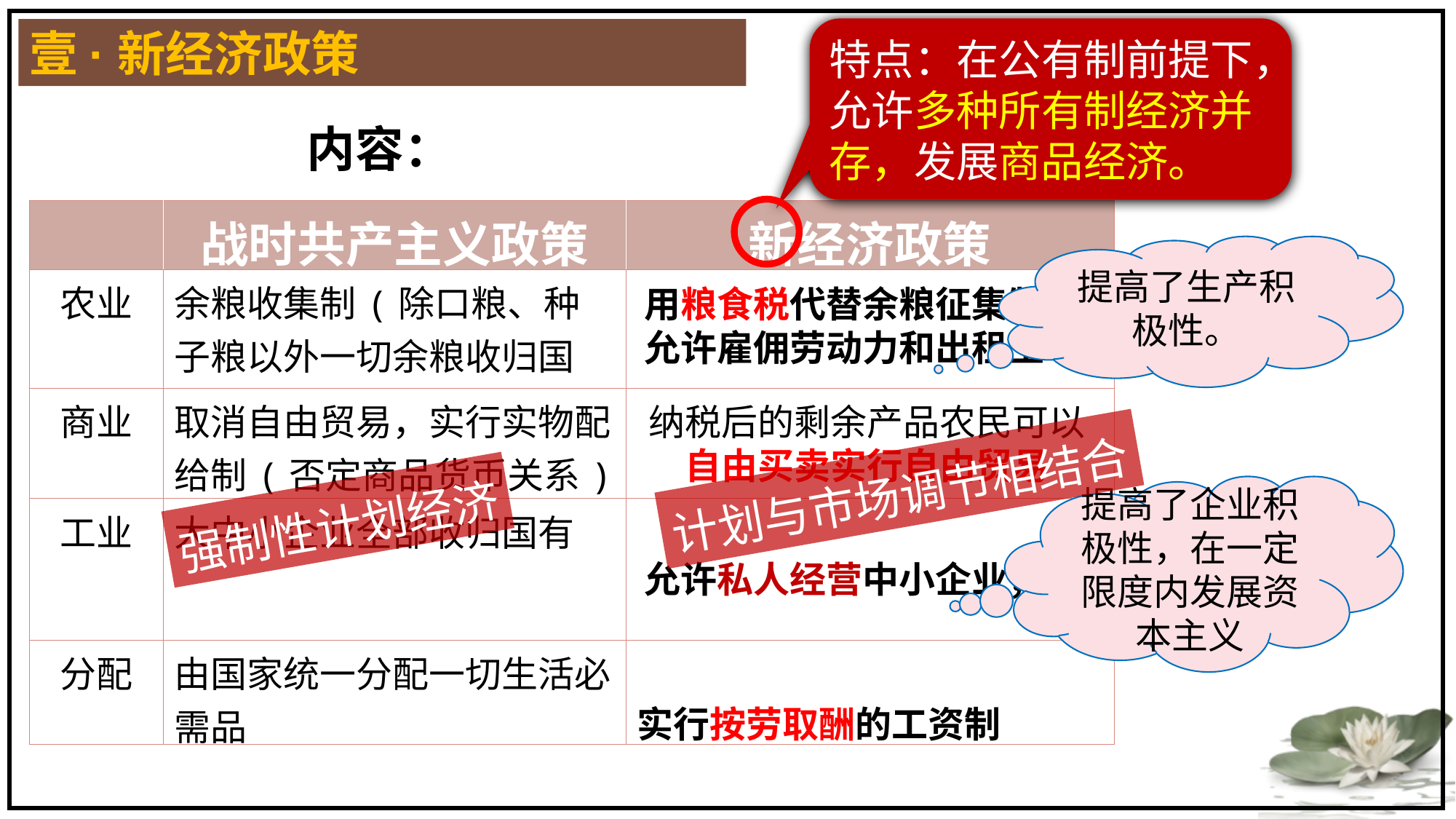

特点：在公有制前提下，允许多种所有制经济并存，发展商品经济。
壹·新经济政策
内容：

|  | 战时共产主义政策 | 新经济政策 |
| --- | --- | --- |
| 农业 | 余粮收集制(除口粮、种子粮以外一切余粮收归国有) |  |
| 商业 | 取消自由贸易，实行实物配给制(否定商品货币关系) |  |
| 工业 | 大中小企业全部收归国有 |  |
| 分配 | 由国家统一分配一切生活必需品 | 实行按劳取酬的工资制 |
提高了生产积极性。
用粮食税代替余粮征集制；允许雇佣劳动力和出租土地
纳税后的剩余产品农民可以自由买卖实行自由贸易
计划与市场调节相结合
提高了企业积极性，在一定限度内发展资本主义
强制性计划经济
允许私人经营中小企业；